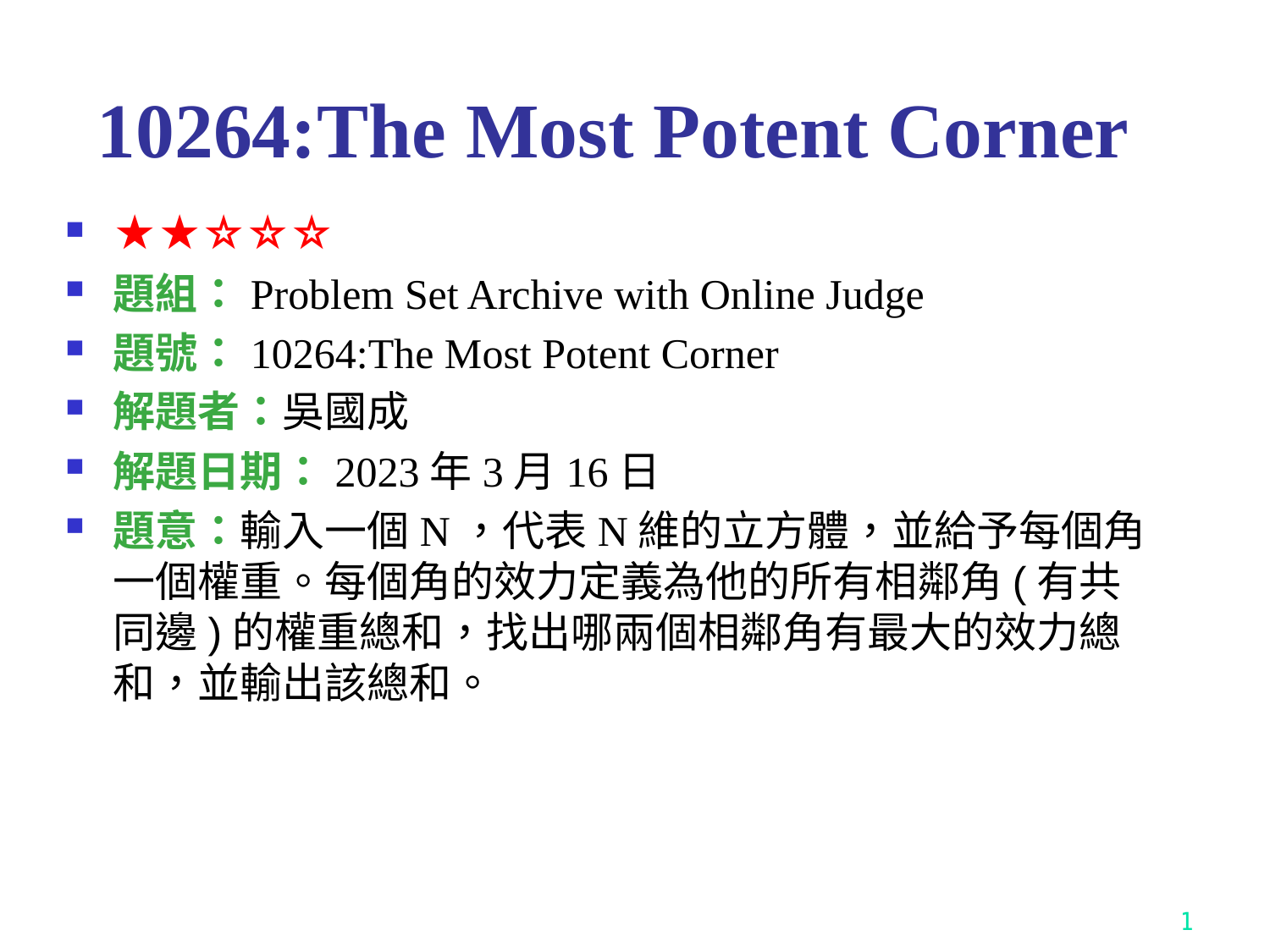

# 10264:The Most Potent Corner
★★☆☆☆
題組：Problem Set Archive with Online Judge
題號：10264:The Most Potent Corner
解題者：吳國成
解題日期：2023年3月16日
題意：輸入一個N，代表N維的立方體，並給予每個角一個權重。每個角的效力定義為他的所有相鄰角(有共同邊)的權重總和，找出哪兩個相鄰角有最大的效力總和，並輸出該總和。
1